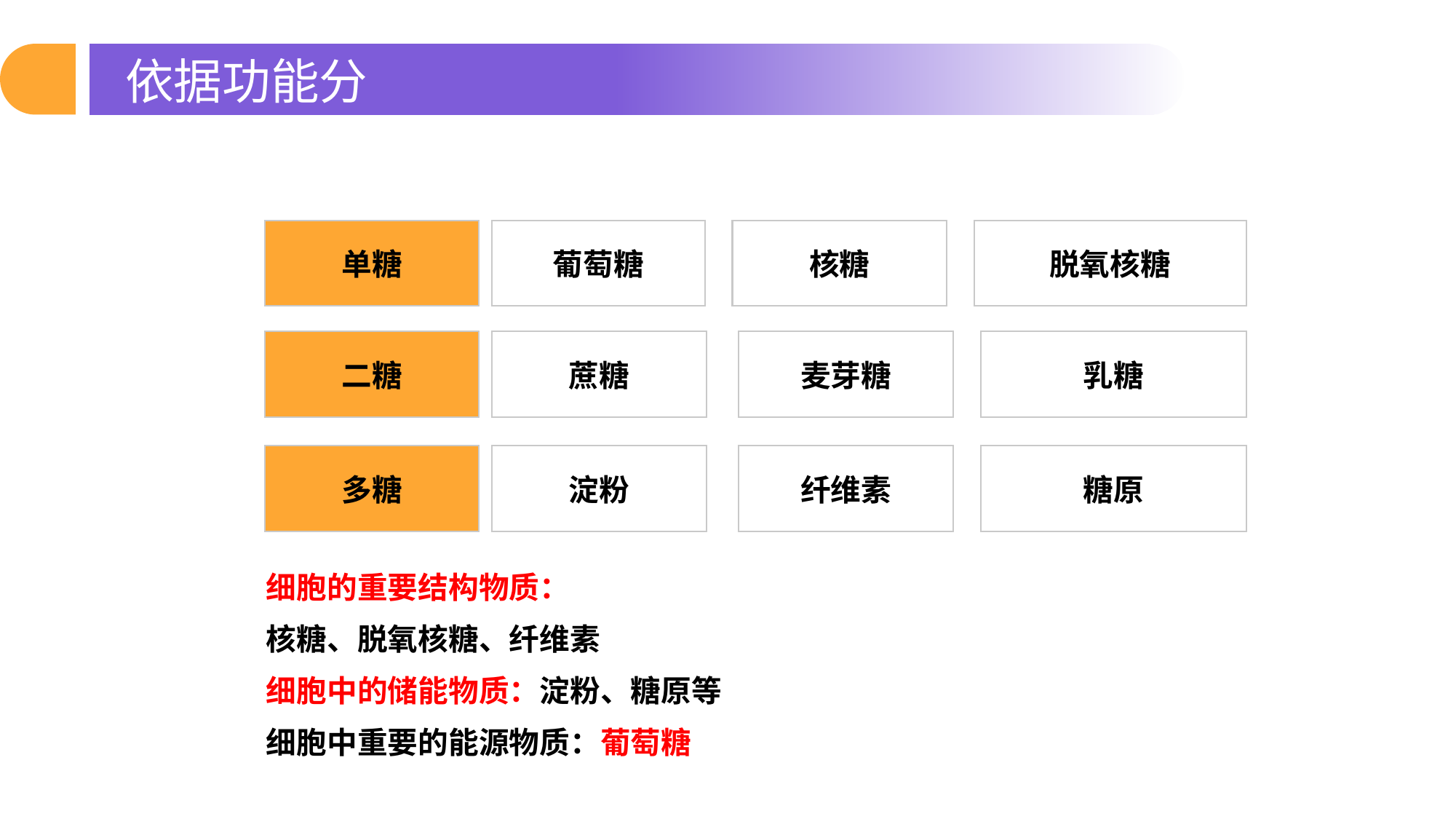

依据功能分
单糖
葡萄糖
核糖
脱氧核糖
乳糖
二糖
蔗糖
麦芽糖
多糖
淀粉
纤维素
糖原
细胞的重要结构物质：
核糖、脱氧核糖、纤维素
细胞中的储能物质：淀粉、糖原等
细胞中重要的能源物质：葡萄糖